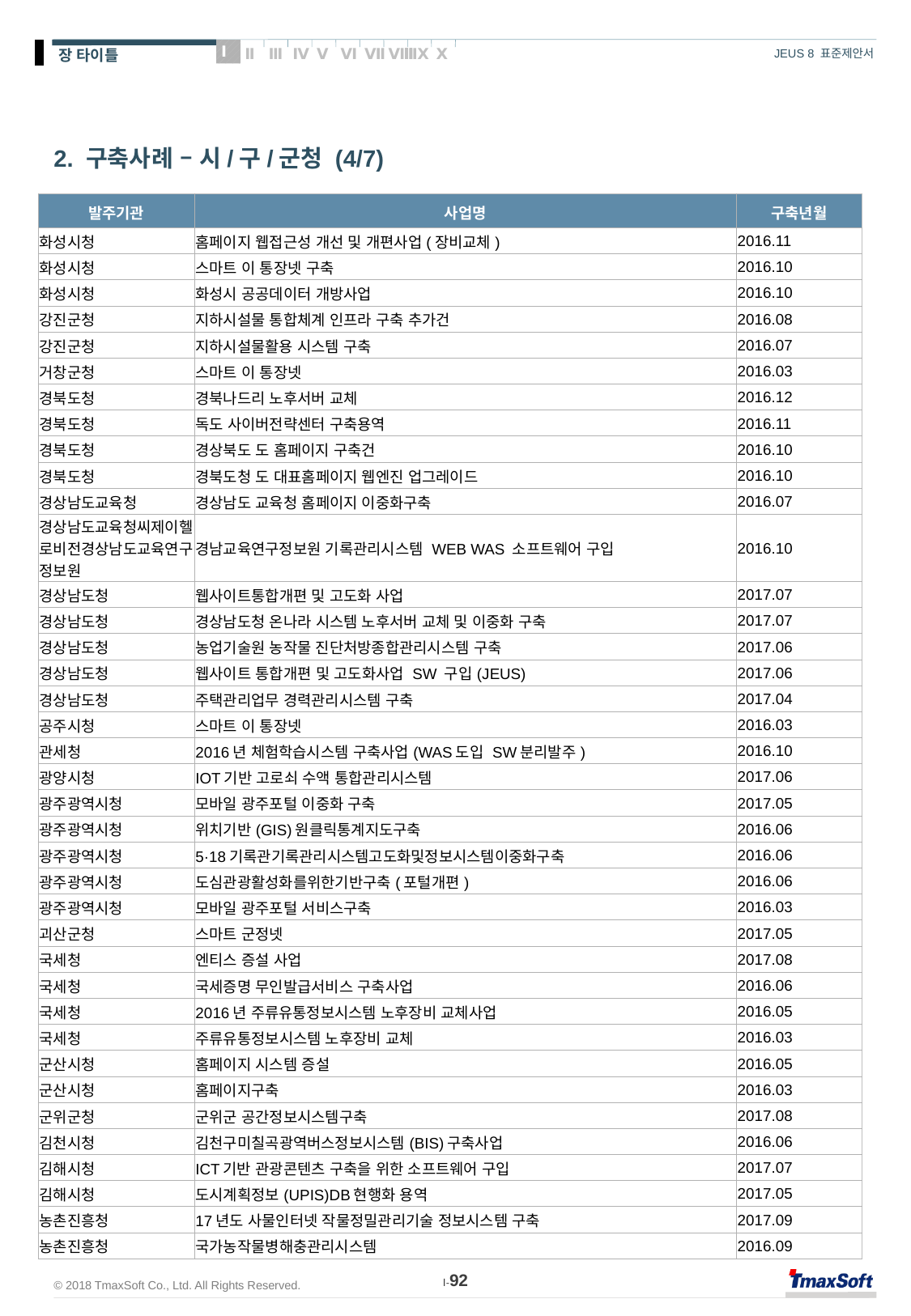

# 2. 구축사례 – 시/구/군청 (4/7)
| 발주기관 | 사업명 | 구축년월 |
| --- | --- | --- |
| 화성시청 | 홈페이지 웹접근성 개선 및 개편사업(장비교체) | 2016.11 |
| 화성시청 | 스마트 이 통장넷 구축 | 2016.10 |
| 화성시청 | 화성시 공공데이터 개방사업 | 2016.10 |
| 강진군청 | 지하시설물 통합체계 인프라 구축 추가건 | 2016.08 |
| 강진군청 | 지하시설물활용 시스템 구축 | 2016.07 |
| 거창군청 | 스마트 이 통장넷 | 2016.03 |
| 경북도청 | 경북나드리 노후서버 교체 | 2016.12 |
| 경북도청 | 독도 사이버전략센터 구축용역 | 2016.11 |
| 경북도청 | 경상북도 도 홈페이지 구축건 | 2016.10 |
| 경북도청 | 경북도청 도 대표홈페이지 웹엔진 업그레이드 | 2016.10 |
| 경상남도교육청 | 경상남도 교육청 홈페이지 이중화구축 | 2016.07 |
| 경상남도교육청씨제이헬로비전경상남도교육연구정보원 | 경남교육연구정보원 기록관리시스템 WEB WAS 소프트웨어 구입 | 2016.10 |
| 경상남도청 | 웹사이트통합개편 및 고도화 사업 | 2017.07 |
| 경상남도청 | 경상남도청 온나라 시스템 노후서버 교체 및 이중화 구축 | 2017.07 |
| 경상남도청 | 농업기술원 농작물 진단처방종합관리시스템 구축 | 2017.06 |
| 경상남도청 | 웹사이트 통합개편 및 고도화사업 SW 구입(JEUS) | 2017.06 |
| 경상남도청 | 주택관리업무 경력관리시스템 구축 | 2017.04 |
| 공주시청 | 스마트 이 통장넷 | 2016.03 |
| 관세청 | 2016년 체험학습시스템 구축사업(WAS도입 SW분리발주) | 2016.10 |
| 광양시청 | IOT기반 고로쇠 수액 통합관리시스템 | 2017.06 |
| 광주광역시청 | 모바일 광주포털 이중화 구축 | 2017.05 |
| 광주광역시청 | 위치기반(GIS)원클릭통계지도구축 | 2016.06 |
| 광주광역시청 | 5·18기록관기록관리시스템고도화및정보시스템이중화구축 | 2016.06 |
| 광주광역시청 | 도심관광활성화를위한기반구축(포털개편) | 2016.06 |
| 광주광역시청 | 모바일 광주포털 서비스구축 | 2016.03 |
| 괴산군청 | 스마트 군정넷 | 2017.05 |
| 국세청 | 엔티스 증설 사업 | 2017.08 |
| 국세청 | 국세증명 무인발급서비스 구축사업 | 2016.06 |
| 국세청 | 2016년 주류유통정보시스템 노후장비 교체사업 | 2016.05 |
| 국세청 | 주류유통정보시스템 노후장비 교체 | 2016.03 |
| 군산시청 | 홈페이지 시스템 증설 | 2016.05 |
| 군산시청 | 홈페이지구축 | 2016.03 |
| 군위군청 | 군위군 공간정보시스템구축 | 2017.08 |
| 김천시청 | 김천구미칠곡광역버스정보시스템(BIS)구축사업 | 2016.06 |
| 김해시청 | ICT기반 관광콘텐츠 구축을 위한 소프트웨어 구입 | 2017.07 |
| 김해시청 | 도시계획정보(UPIS)DB현행화 용역 | 2017.05 |
| 농촌진흥청 | 17년도 사물인터넷 작물정밀관리기술 정보시스템 구축 | 2017.09 |
| 농촌진흥청 | 국가농작물병해충관리시스템 | 2016.09 |